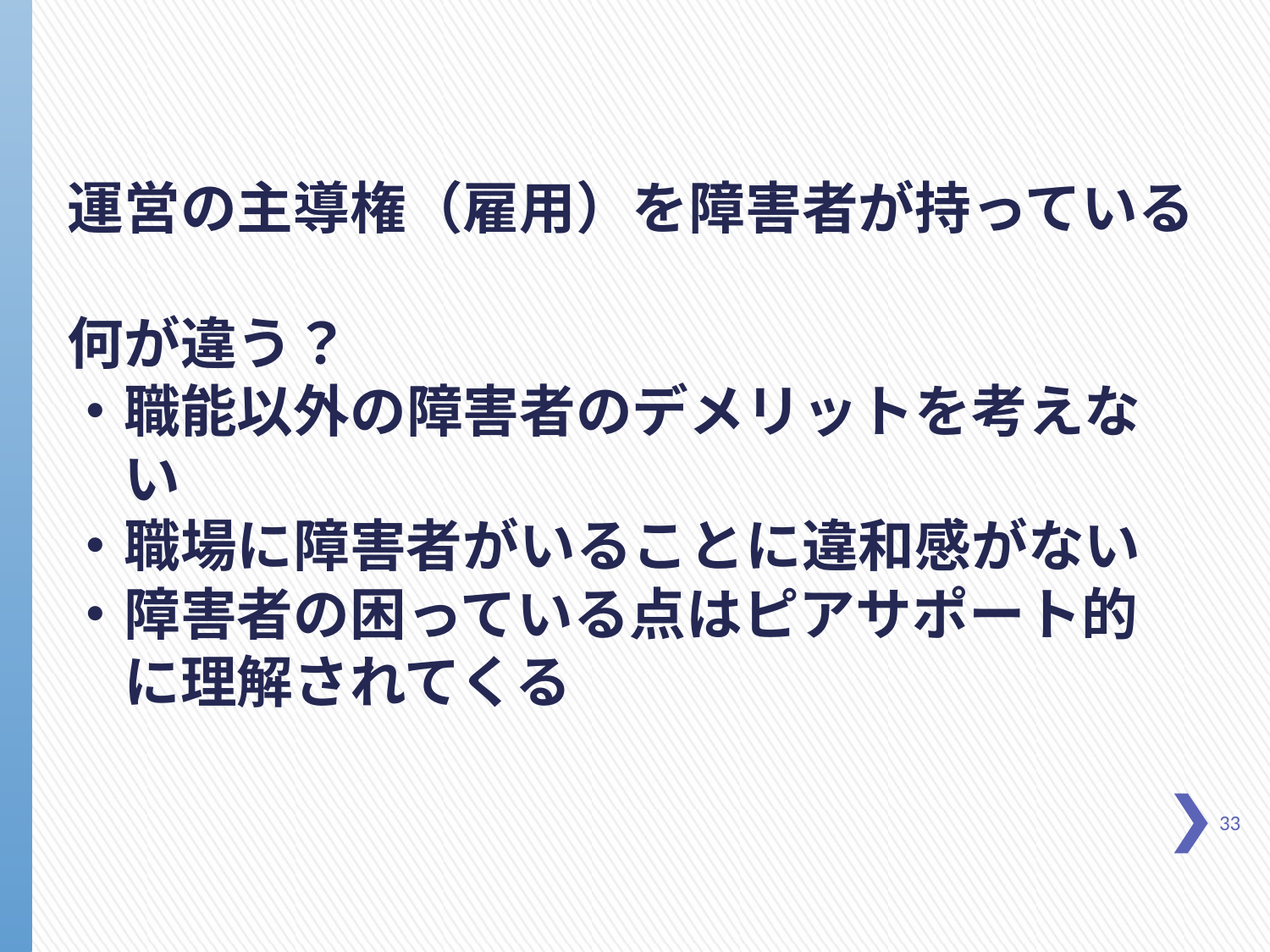

運営の主導権（雇用）を障害者が持っている

何が違う？
・職能以外の障害者のデメリットを考えな
　い
・職場に障害者がいることに違和感がない
・障害者の困っている点はピアサポート的
　に理解されてくる
33